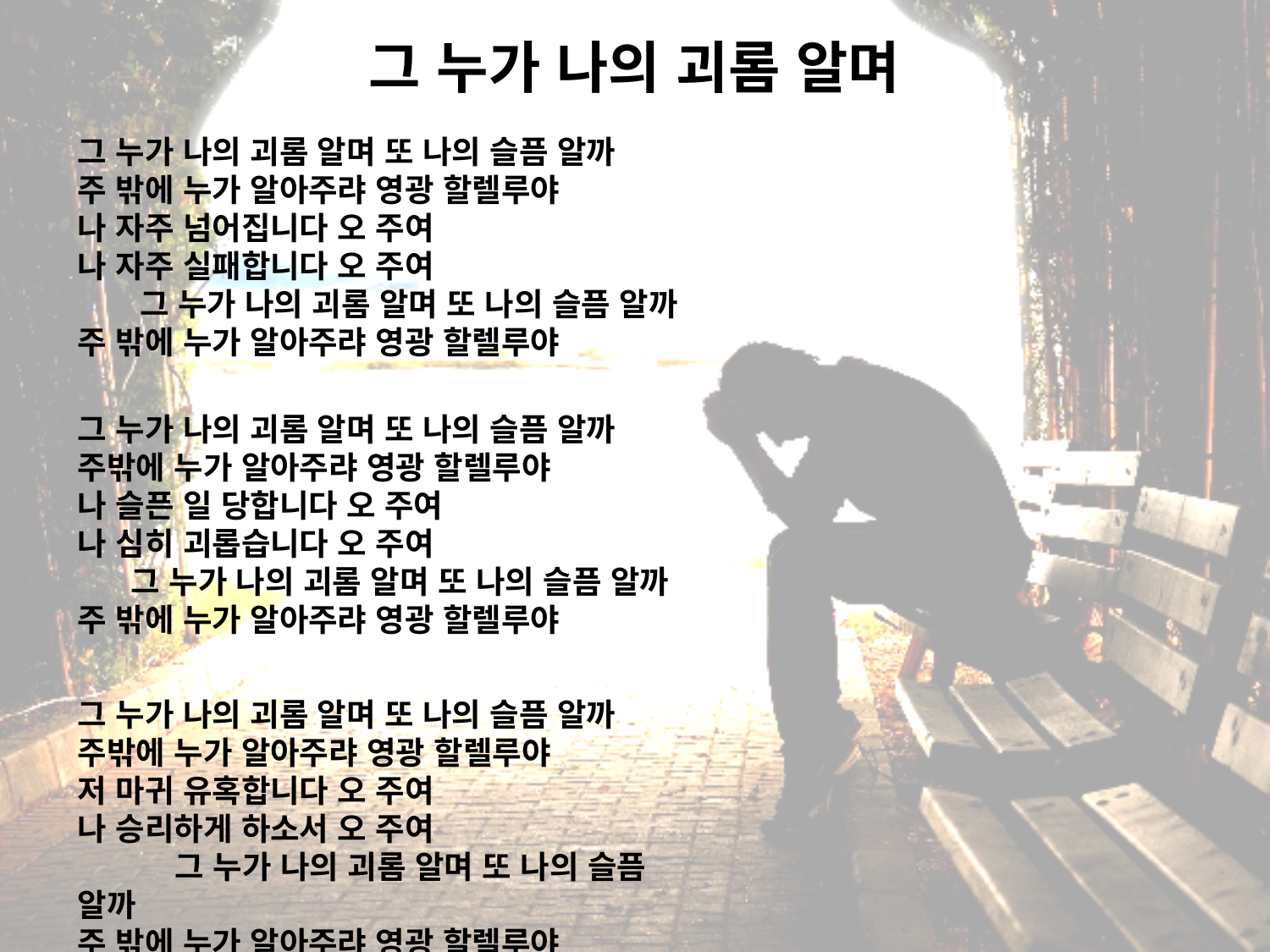

# 그 누가 나의 괴롬 알며
그 누가 나의 괴롬 알며 또 나의 슬픔 알까
주 밖에 누가 알아주랴 영광 할렐루야
나 자주 넘어집니다 오 주여
나 자주 실패합니다 오 주여                                      그 누가 나의 괴롬 알며 또 나의 슬픔 알까
주 밖에 누가 알아주랴 영광 할렐루야
그 누가 나의 괴롬 알며 또 나의 슬픔 알까
주밖에 누가 알아주랴 영광 할렐루야
나 슬픈 일 당합니다 오 주여
나 심히 괴롭습니다 오 주여                                     그 누가 나의 괴롬 알며 또 나의 슬픔 알까
주 밖에 누가 알아주랴 영광 할렐루야

그 누가 나의 괴롬 알며 또 나의 슬픔 알까
주밖에 누가 알아주랴 영광 할렐루야
저 마귀 유혹합니다 오 주여
나 승리하게 하소서 오 주여                                          그 누가 나의 괴롬 알며 또 나의 슬픔 알까
주 밖에 누가 알아주랴 영광 할렐루야